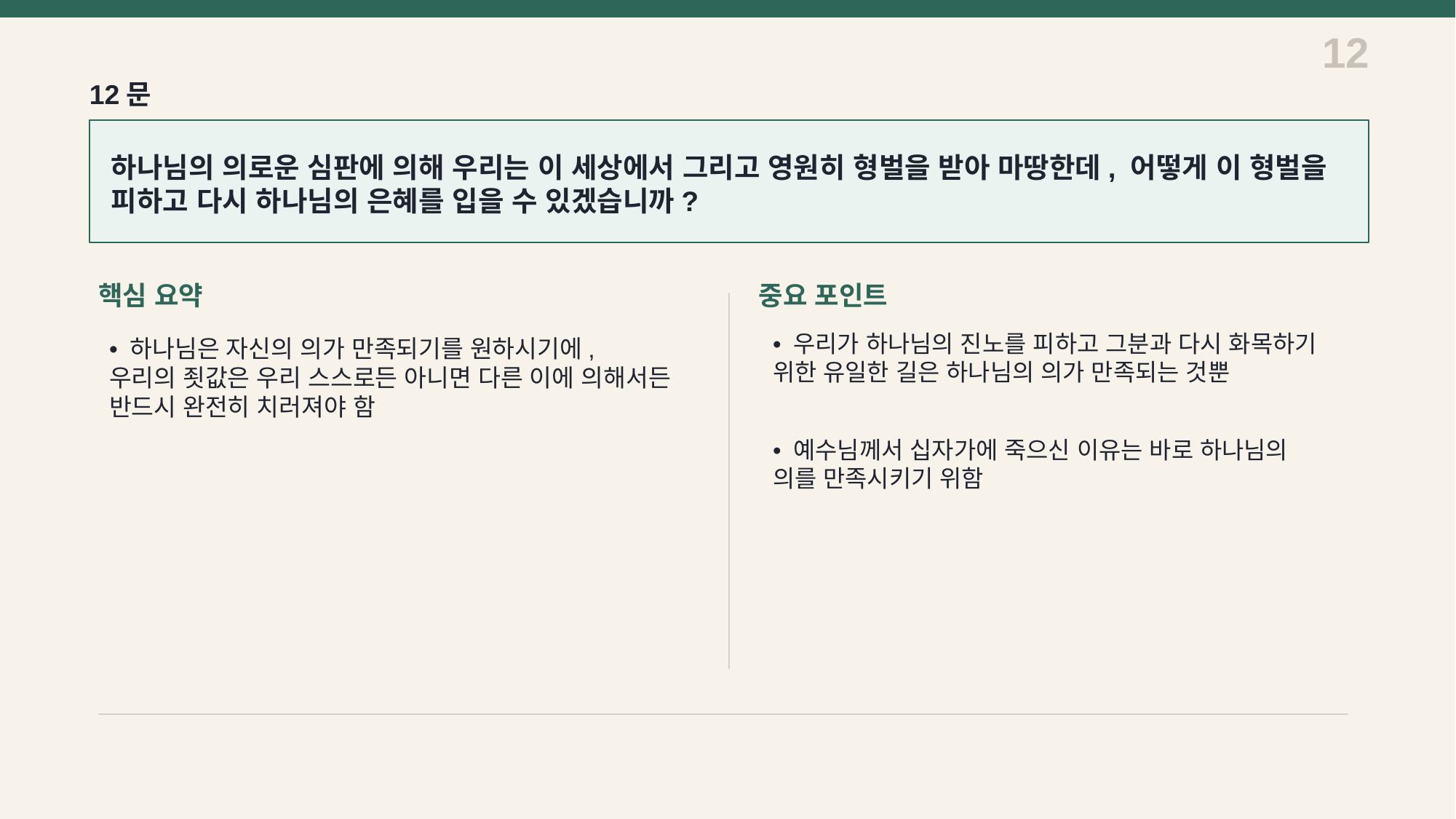

12
12문

하나님의 의로운 심판에 의해 우리는 이 세상에서 그리고 영원히 형벌을 받아 마땅한데, 어떻게 이 형벌을 피하고 다시 하나님의 은혜를 입을 수 있겠습니까?
핵심 요약
중요 포인트
• 우리가 하나님의 진노를 피하고 그분과 다시 화목하기 위한 유일한 길은 하나님의 의가 만족되는 것뿐
• 하나님은 자신의 의가 만족되기를 원하시기에, 우리의 죗값은 우리 스스로든 아니면 다른 이에 의해서든 반드시 완전히 치러져야 함
• 예수님께서 십자가에 죽으신 이유는 바로 하나님의 의를 만족시키기 위함